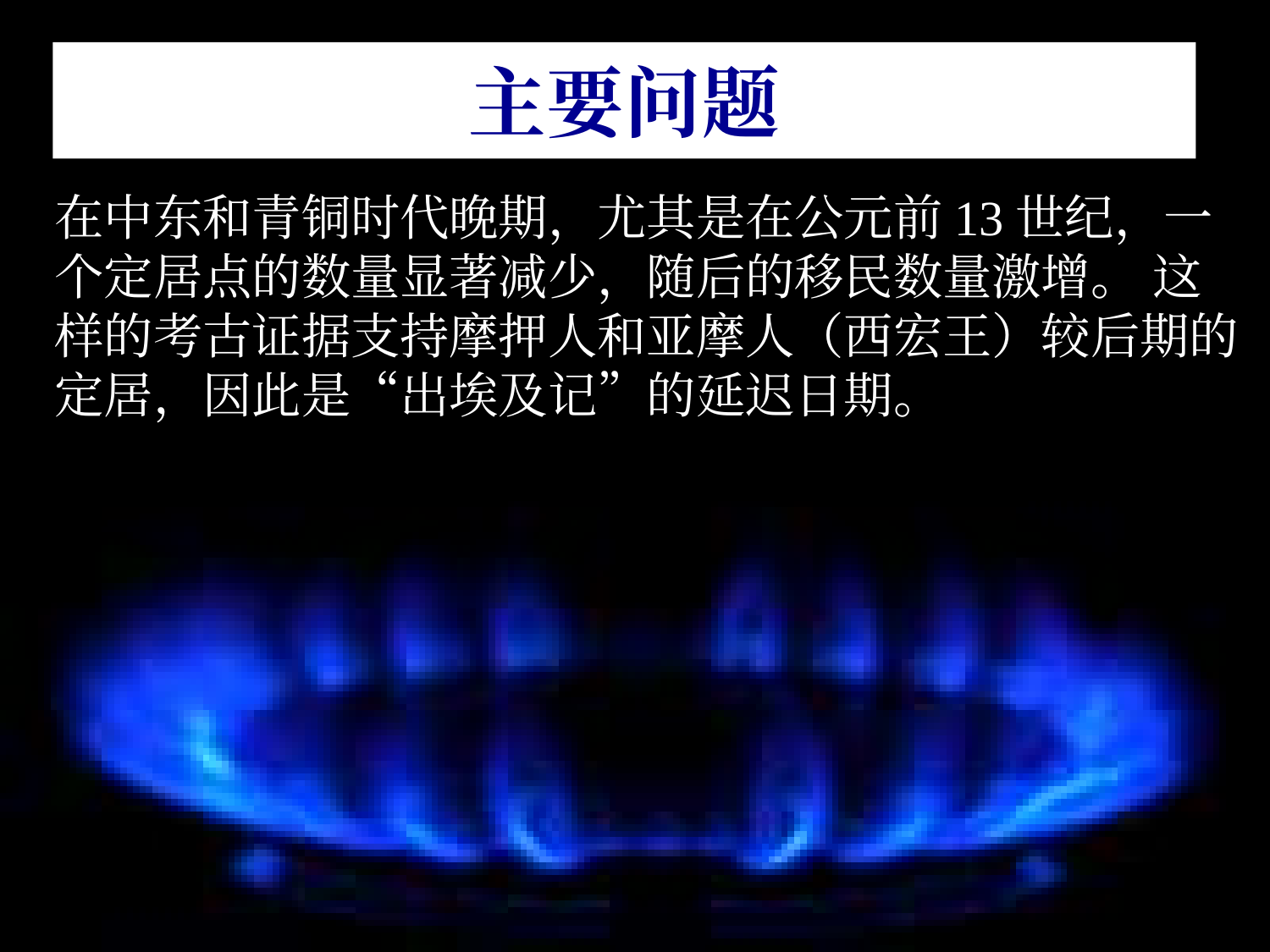

主要问题
在中东和青铜时代晚期，尤其是在公元前13世纪，一个定居点的数量显著减少，随后的移民数量激增。 这样的考古证据支持摩押人和亚摩人（西宏王）较后期的定居，因此是“出埃及记”的延迟日期。